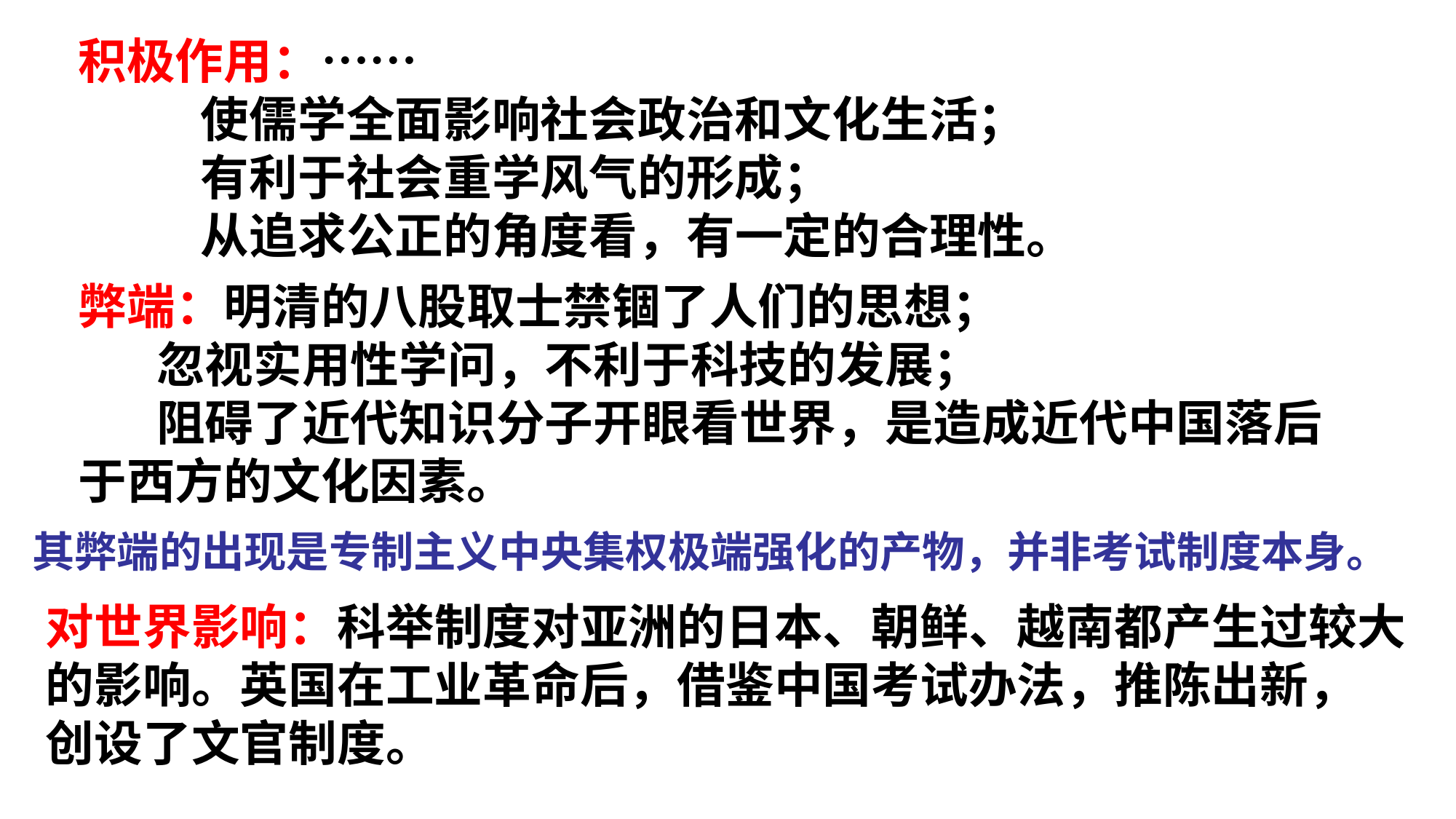

积极作用：……
          使儒学全面影响社会政治和文化生活；
          有利于社会重学风气的形成；
          从追求公正的角度看，有一定的合理性。
弊端：明清的八股取士禁锢了人们的思想；
      忽视实用性学问，不利于科技的发展；
      阻碍了近代知识分子开眼看世界，是造成近代中国落后      于西方的文化因素。
其弊端的出现是专制主义中央集权极端强化的产物，并非考试制度本身。
对世界影响：科举制度对亚洲的日本、朝鲜、越南都产生过较大
的影响。英国在工业革命后，借鉴中国考试办法，推陈出新，
创设了文官制度。